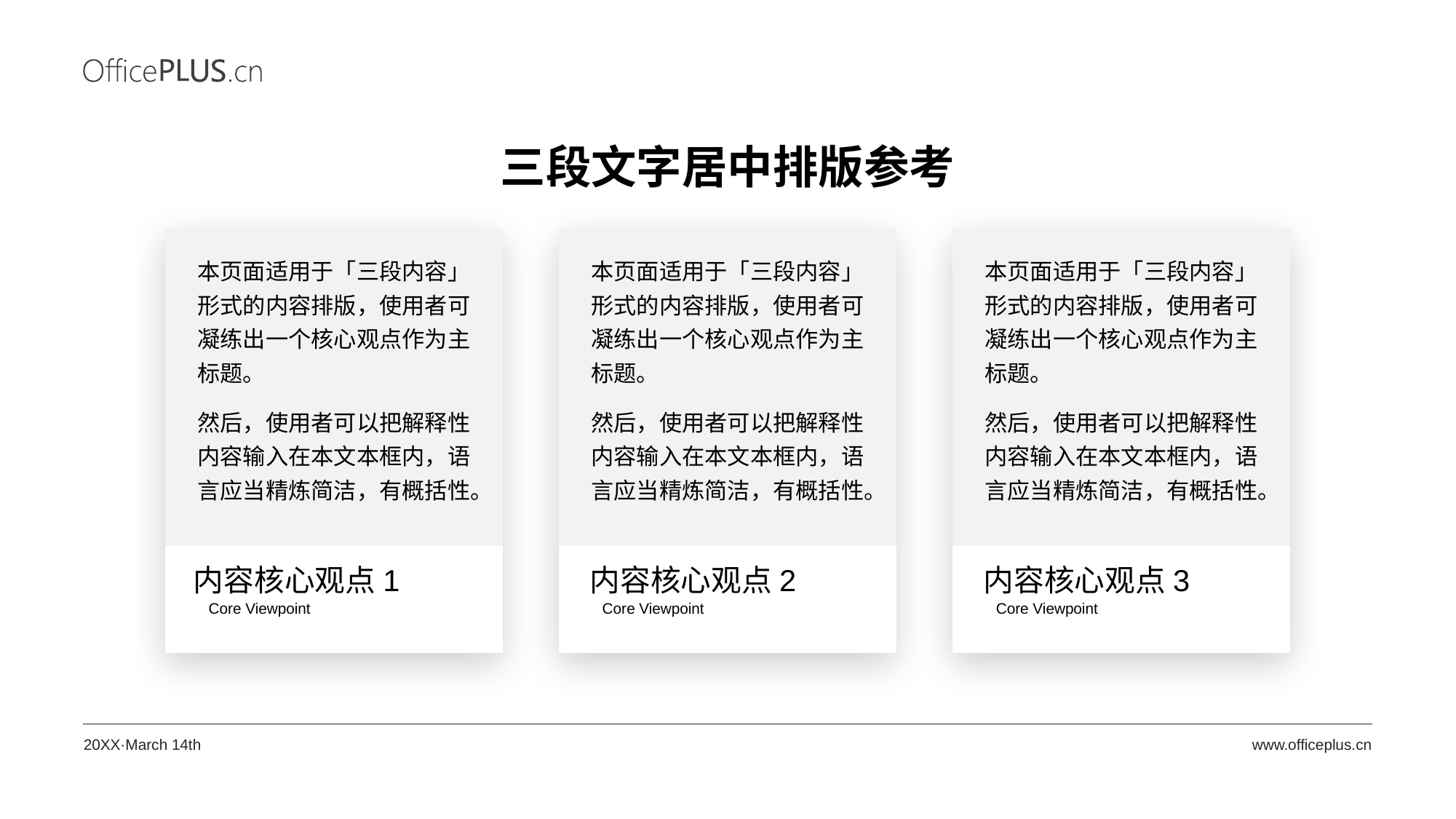

三段文字居中排版参考

本页面适用于「三段内容」形式的内容排版，使用者可凝练出一个核心观点作为主标题。
然后，使用者可以把解释性内容输入在本文本框内，语言应当精炼简洁，有概括性。
内容核心观点1
Core Viewpoint

本页面适用于「三段内容」形式的内容排版，使用者可凝练出一个核心观点作为主标题。
然后，使用者可以把解释性内容输入在本文本框内，语言应当精炼简洁，有概括性。
内容核心观点2
Core Viewpoint

本页面适用于「三段内容」形式的内容排版，使用者可凝练出一个核心观点作为主标题。
然后，使用者可以把解释性内容输入在本文本框内，语言应当精炼简洁，有概括性。
内容核心观点3
Core Viewpoint
20XX·March 14th